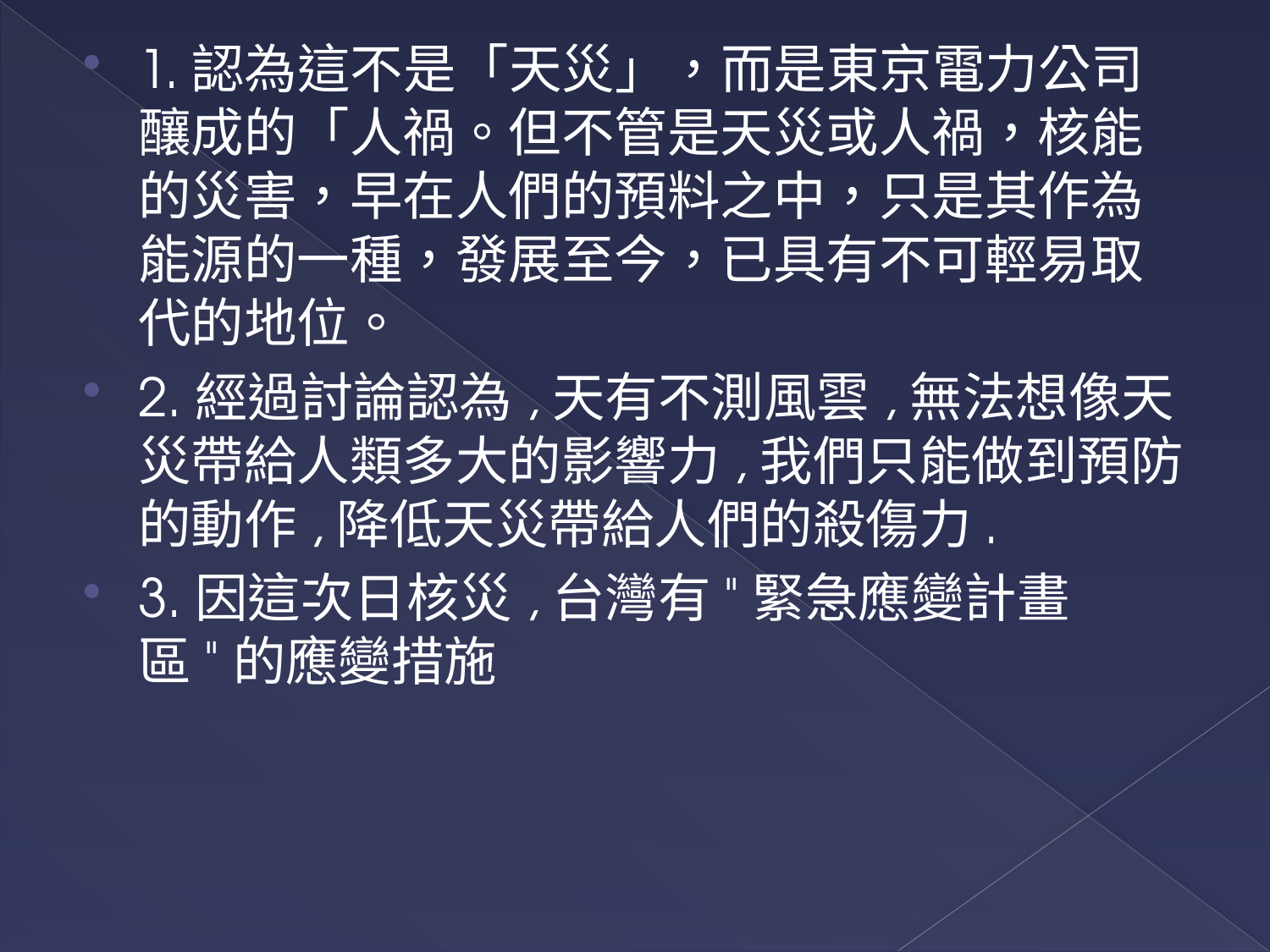

1.認為這不是「天災」，而是東京電力公司釀成的「人禍。但不管是天災或人禍，核能的災害，早在人們的預料之中，只是其作為能源的一種，發展至今，已具有不可輕易取代的地位。
2.經過討論認為,天有不測風雲,無法想像天災帶給人類多大的影響力,我們只能做到預防的動作,降低天災帶給人們的殺傷力.
3.因這次日核災,台灣有"緊急應變計畫區"的應變措施